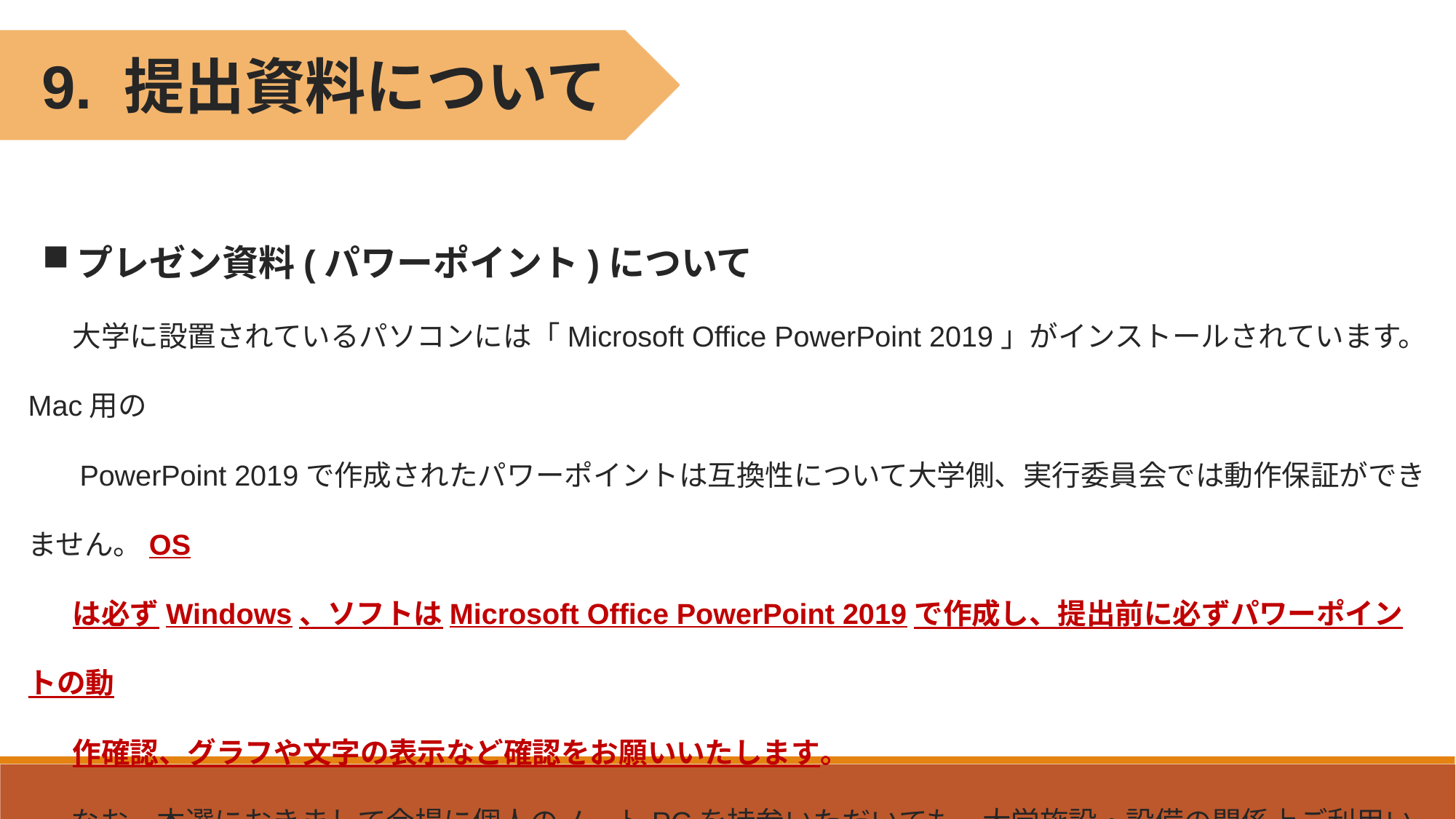

9. 提出資料について
プレゼン資料(パワーポイント)について
　大学に設置されているパソコンには「Microsoft Office PowerPoint 2019」がインストールされています。Mac用の
　PowerPoint 2019で作成されたパワーポイントは互換性について大学側、実行委員会では動作保証ができません。OS
　は必ずWindows、ソフトはMicrosoft Office PowerPoint 2019で作成し、提出前に必ずパワーポイントの動
　作確認、グラフや文字の表示など確認をお願いいたします。
　なお、本選におきまして会場に個人のノートPCを持参いただいても、大学施設・設備の関係上ご利用いただけません。大
　会の円滑な運営にご協力ください。